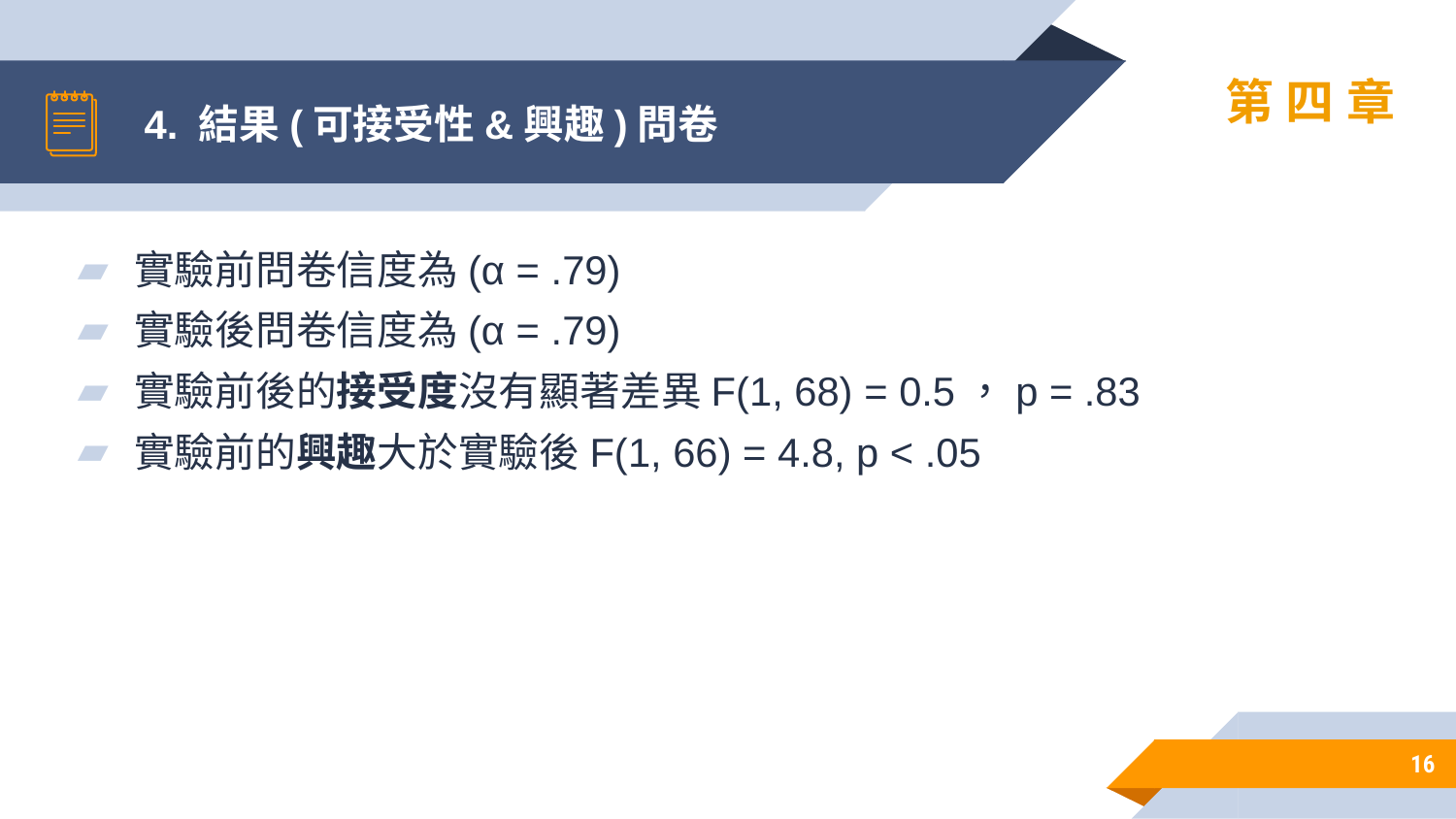

# 4. 結果(可接受性&興趣)問卷
第四章

實驗前問卷信度為(α = .79)
實驗後問卷信度為(α = .79)
實驗前後的接受度沒有顯著差異F(1, 68) = 0.5，p = .83
實驗前的興趣大於實驗後F(1, 66) = 4.8, p < .05

16